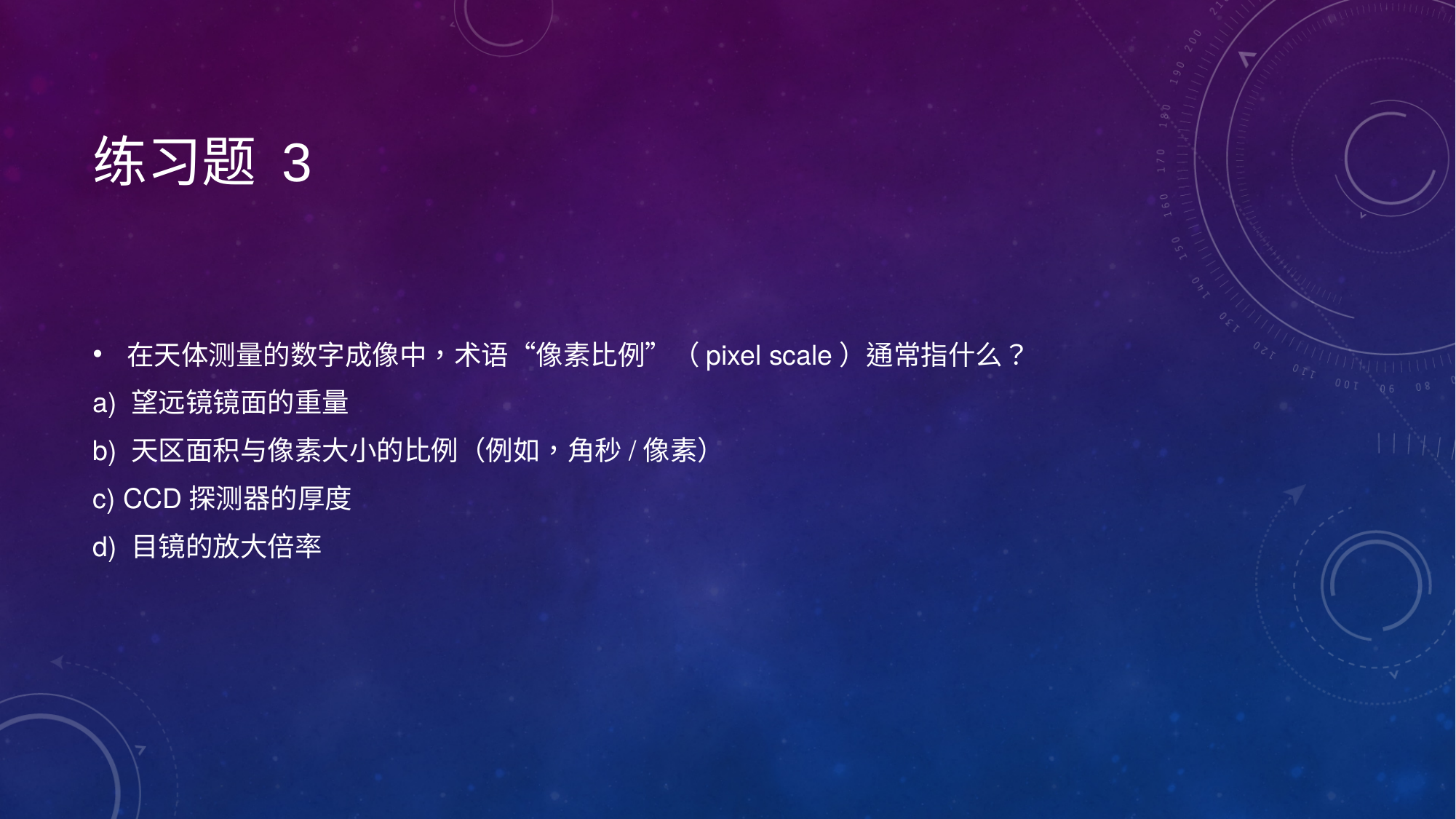

# 练习题 3
在天体测量的数字成像中，术语“像素比例”（pixel scale）通常指什么？
a) 望远镜镜面的重量
b) 天区面积与像素大小的比例（例如，角秒/像素）
c) CCD探测器的厚度
d) 目镜的放大倍率